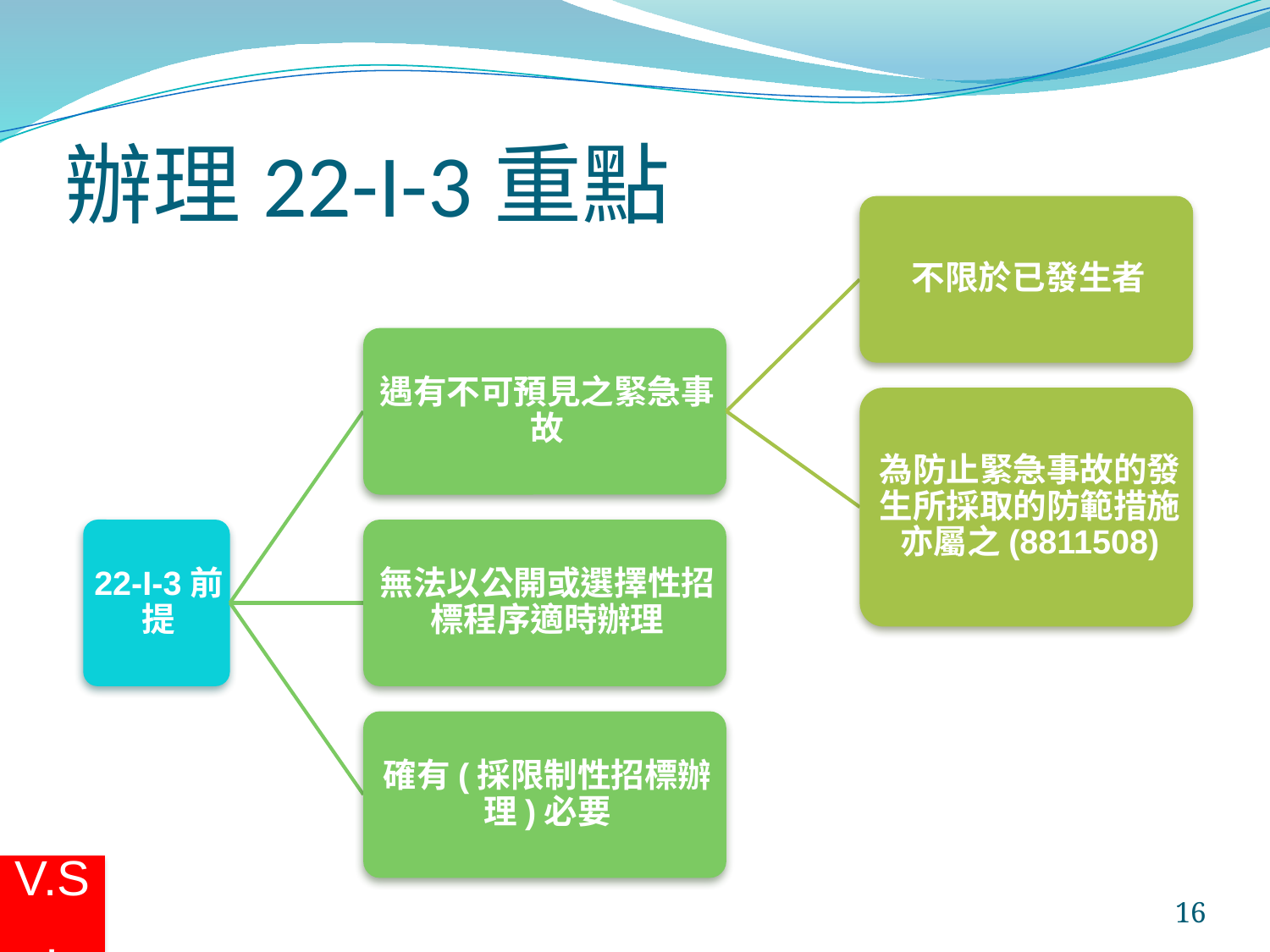

# 辦理22-I-3重點
22-I-3前提

遇有不可預見之緊急事故

不限於已發生者

為防止緊急事故的發生所採取的防範措施亦屬之(8811508)

無法以公開或選擇性招標程序適時辦理

確有(採限制性招標辦理)必要
V.S.
16